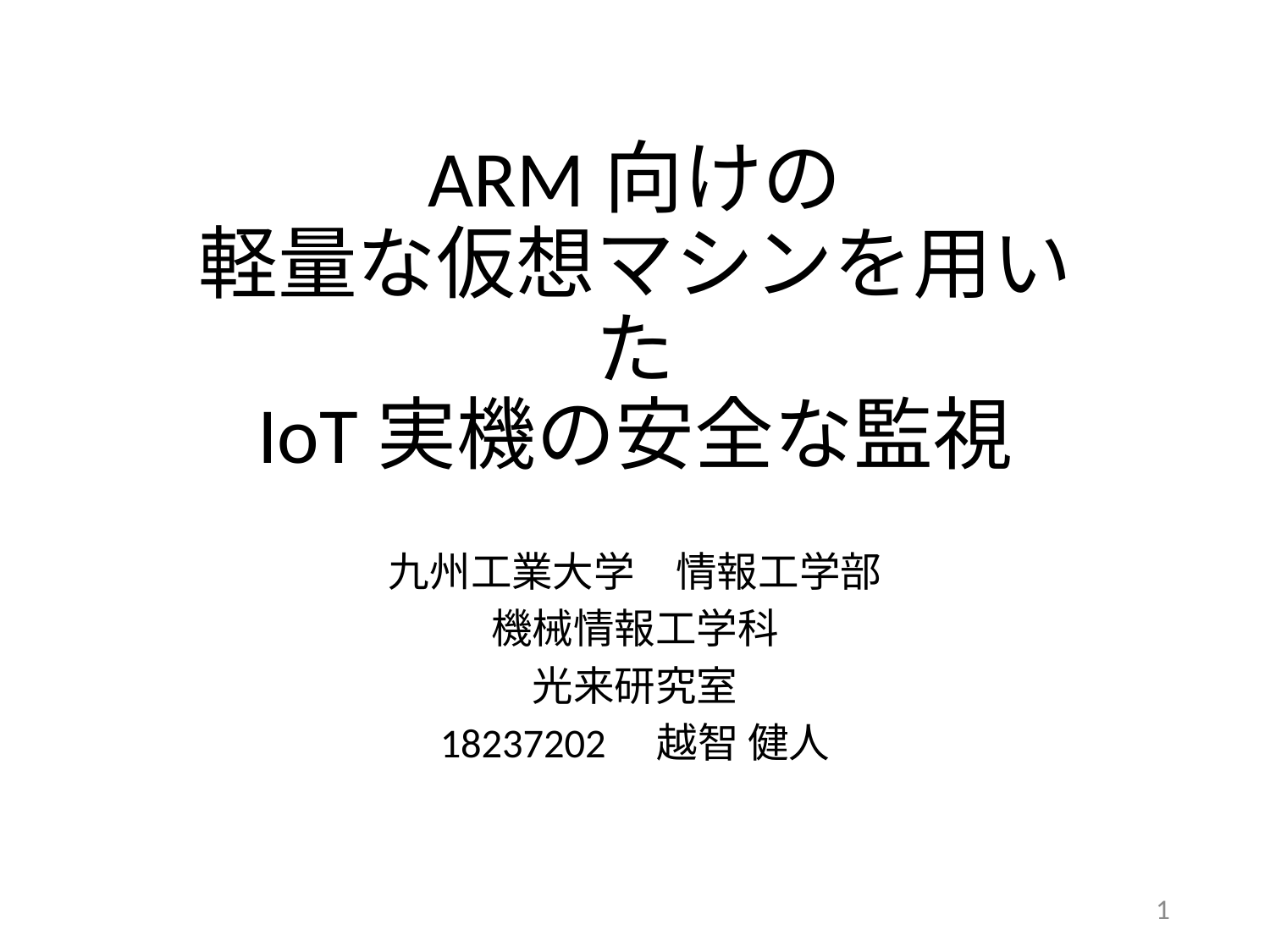

# ARM向けの 軽量な仮想マシンを用いた IoT実機の安全な監視
九州工業大学　情報工学部
機械情報工学科
光来研究室
18237202　越智 健人
1